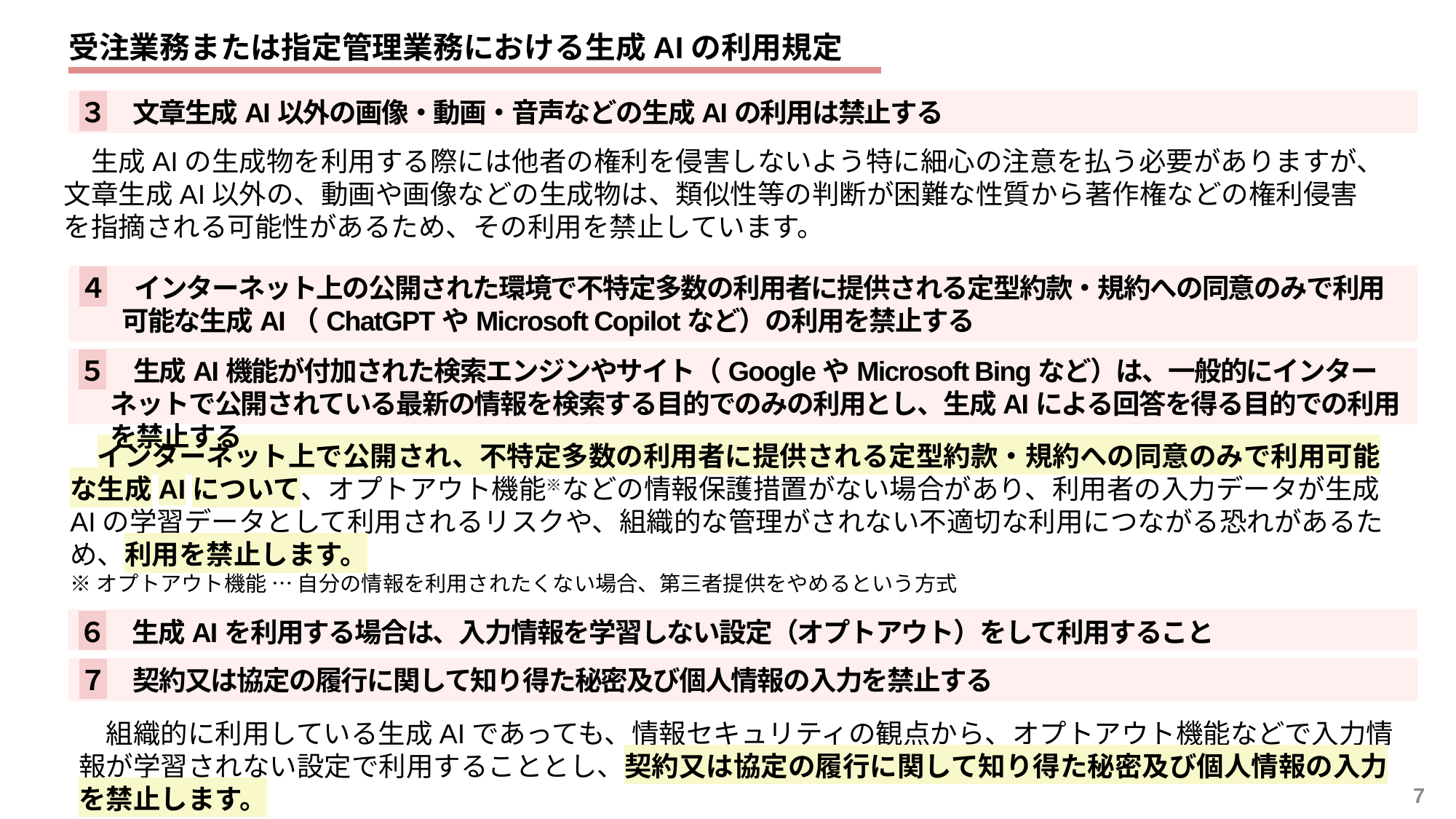

受注業務または指定管理業務における生成AIの利用規定
３　文章生成AI以外の画像・動画・音声などの生成AIの利用は禁止する

　生成AIの生成物を利用する際には他者の権利を侵害しないよう特に細心の注意を払う必要がありますが、文章生成AI以外の、動画や画像などの生成物は、類似性等の判断が困難な性質から著作権などの権利侵害を指摘される可能性があるため、その利用を禁止しています。
４　インターネット上の公開された環境で不特定多数の利用者に提供される定型約款・規約への同意のみで利用可能な生成AI（ChatGPTやMicrosoft Copilotなど）の利用を禁止する
５　生成AI機能が付加された検索エンジンやサイト（GoogleやMicrosoft Bingなど）は、一般的にインターネットで公開されている最新の情報を検索する目的でのみの利用とし、生成AIによる回答を得る目的での利用を禁止する
　インターネット上で公開され、不特定多数の利用者に提供される定型約款・規約への同意のみで利用可能な生成AIについて、オプトアウト機能※などの情報保護措置がない場合があり、利用者の入力データが生成AIの学習データとして利用されるリスクや、組織的な管理がされない不適切な利用につながる恐れがあるため、利用を禁止します。
※オプトアウト機能 … 自分の情報を利用されたくない場合、第三者提供をやめるという方式
６　生成AIを利用する場合は、入力情報を学習しない設定（オプトアウト）をして利用すること
７　契約又は協定の履行に関して知り得た秘密及び個人情報の入力を禁止する
　組織的に利用している生成AIであっても、情報セキュリティの観点から、オプトアウト機能などで入力情報が学習されない設定で利用することとし、契約又は協定の履行に関して知り得た秘密及び個人情報の入力を禁止します。

7